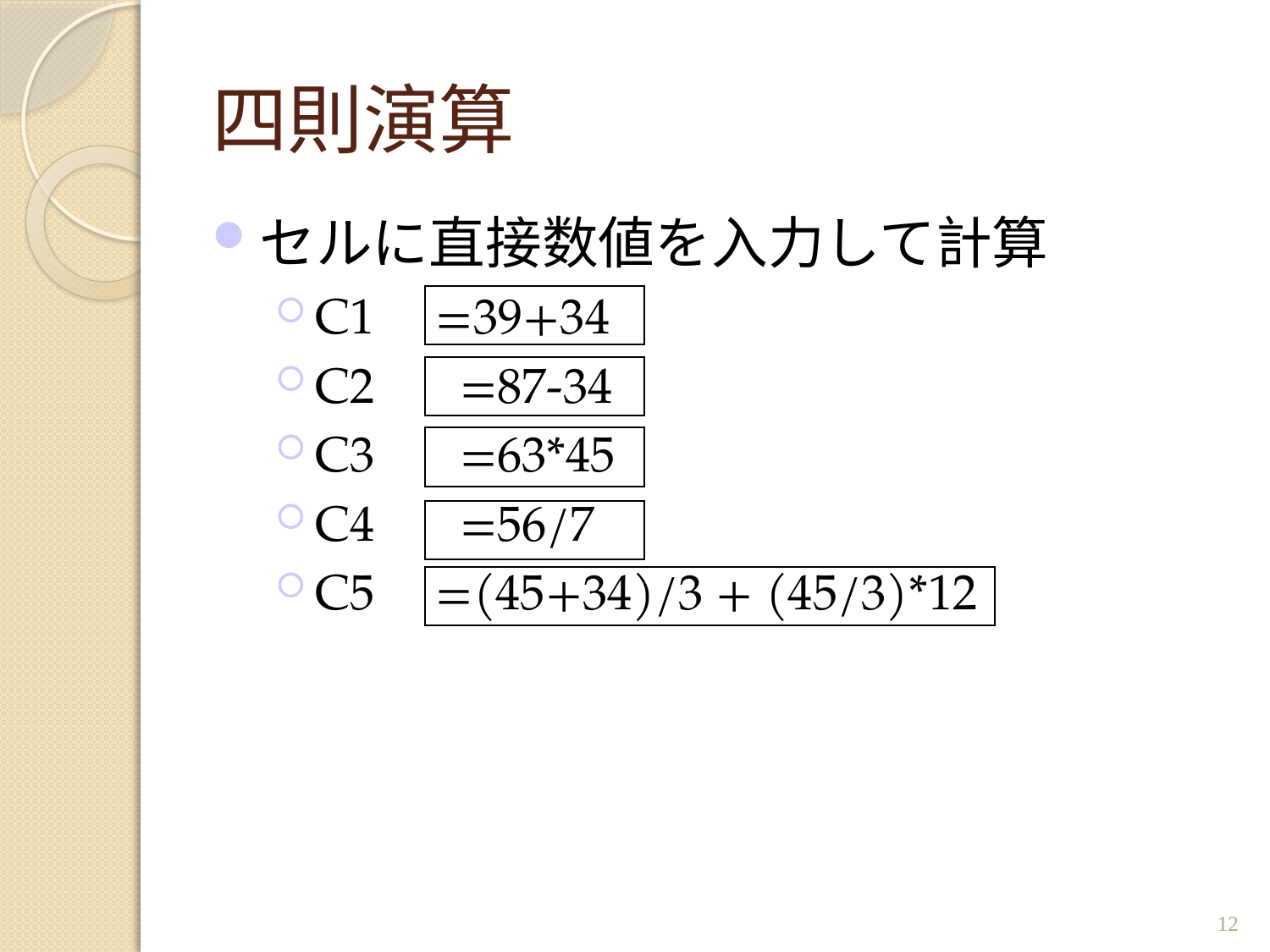

# 四則演算
セルに直接数値を入力して計算
C1     =39+34
C2 　=87-34
C3 　=63*45
C4 　=56/7
C5     =(45+34)/3 + (45/3)*12

12